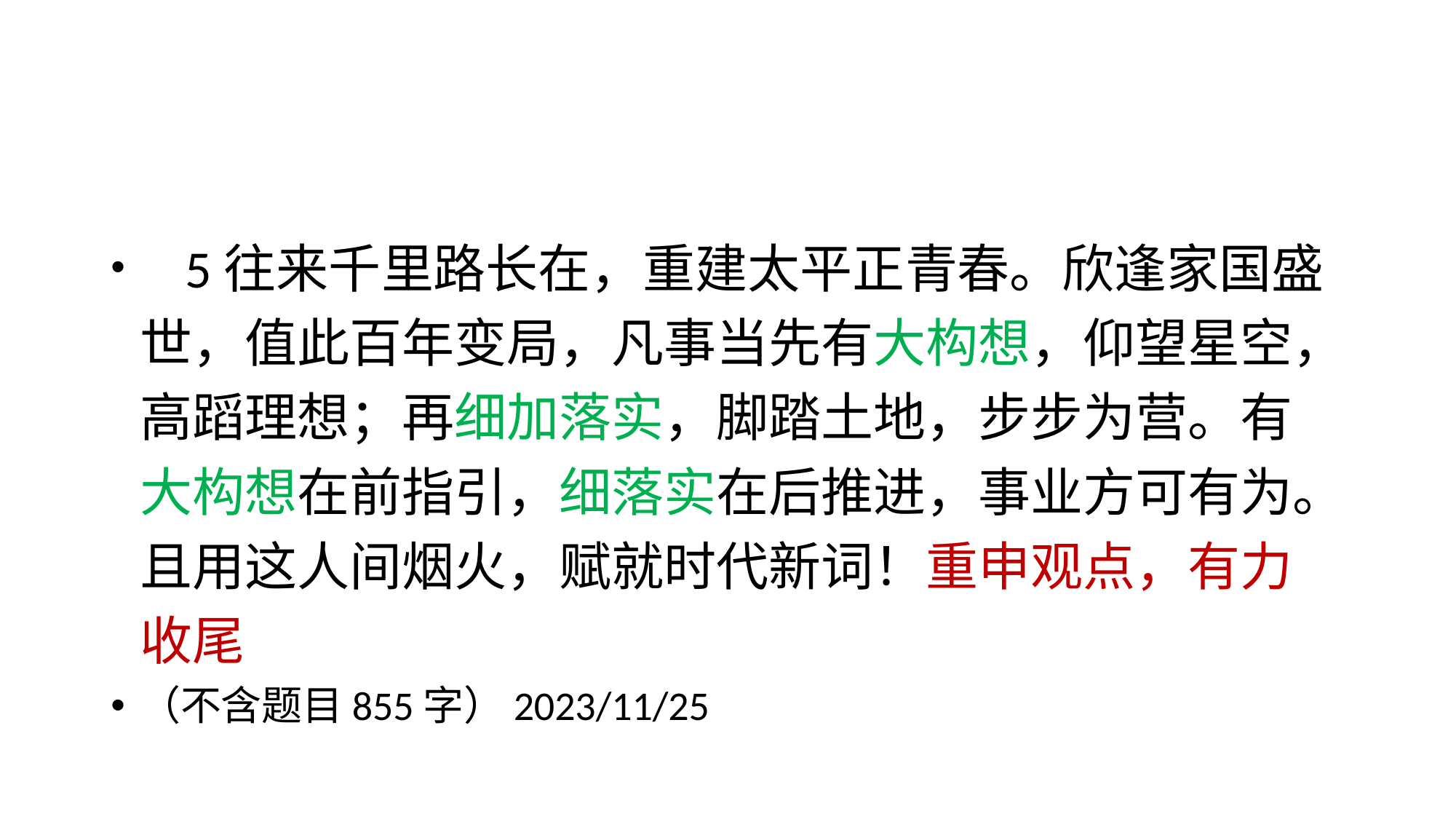

#
     5往来千里路长在，重建太平正青春。欣逢家国盛世，值此百年变局，凡事当先有大构想，仰望星空，高蹈理想；再细加落实，脚踏土地，步步为营。有大构想在前指引，细落实在后推进，事业方可有为。且用这人间烟火，赋就时代新词！重申观点，有力收尾
（不含题目855字）2023/11/25